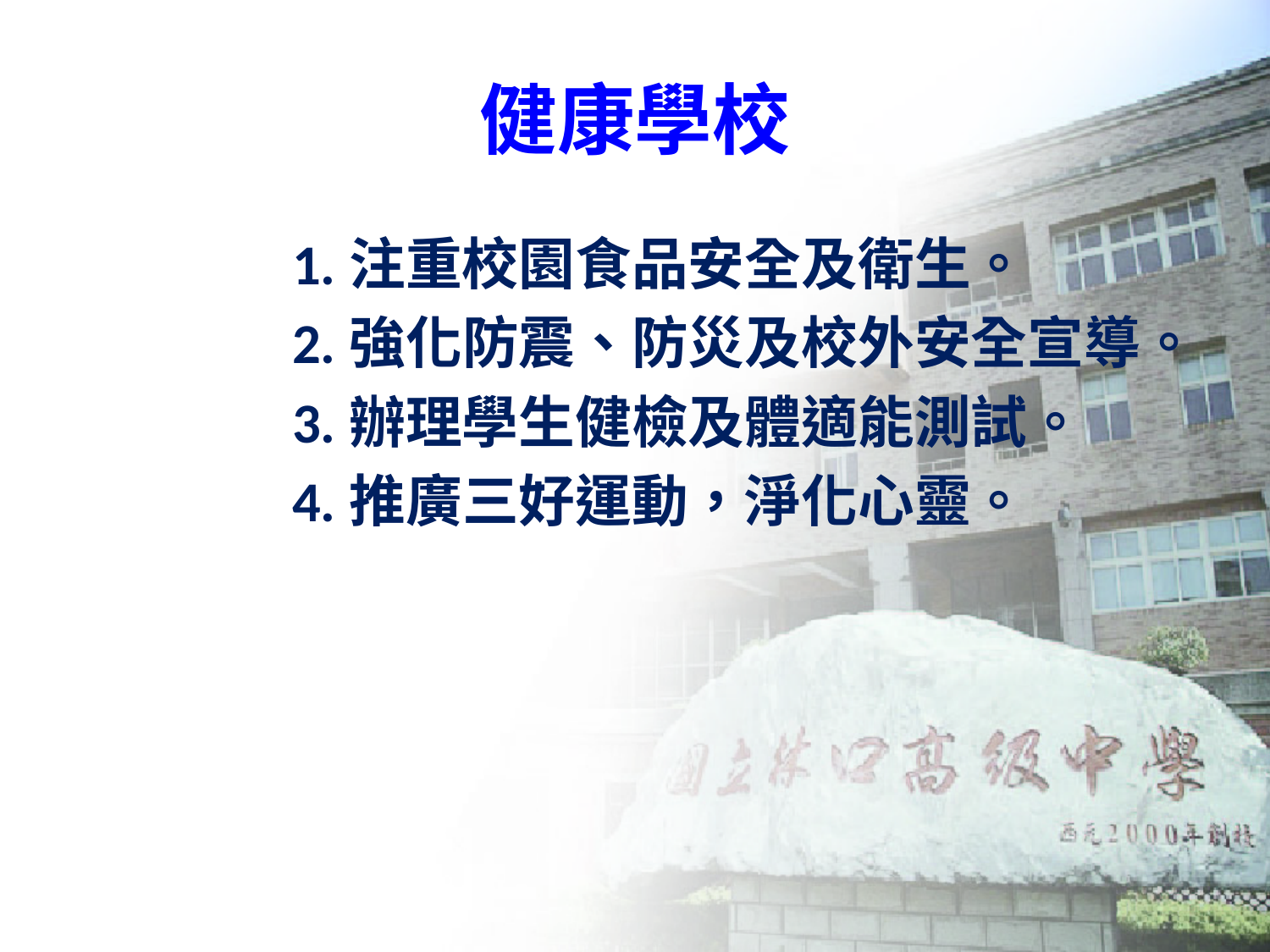

# 健康學校
                 1.注重校園食品安全及衛生。
                 2.強化防震、防災及校外安全宣導。
                 3.辦理學生健檢及體適能測試。
                 4.推廣三好運動，淨化心靈。